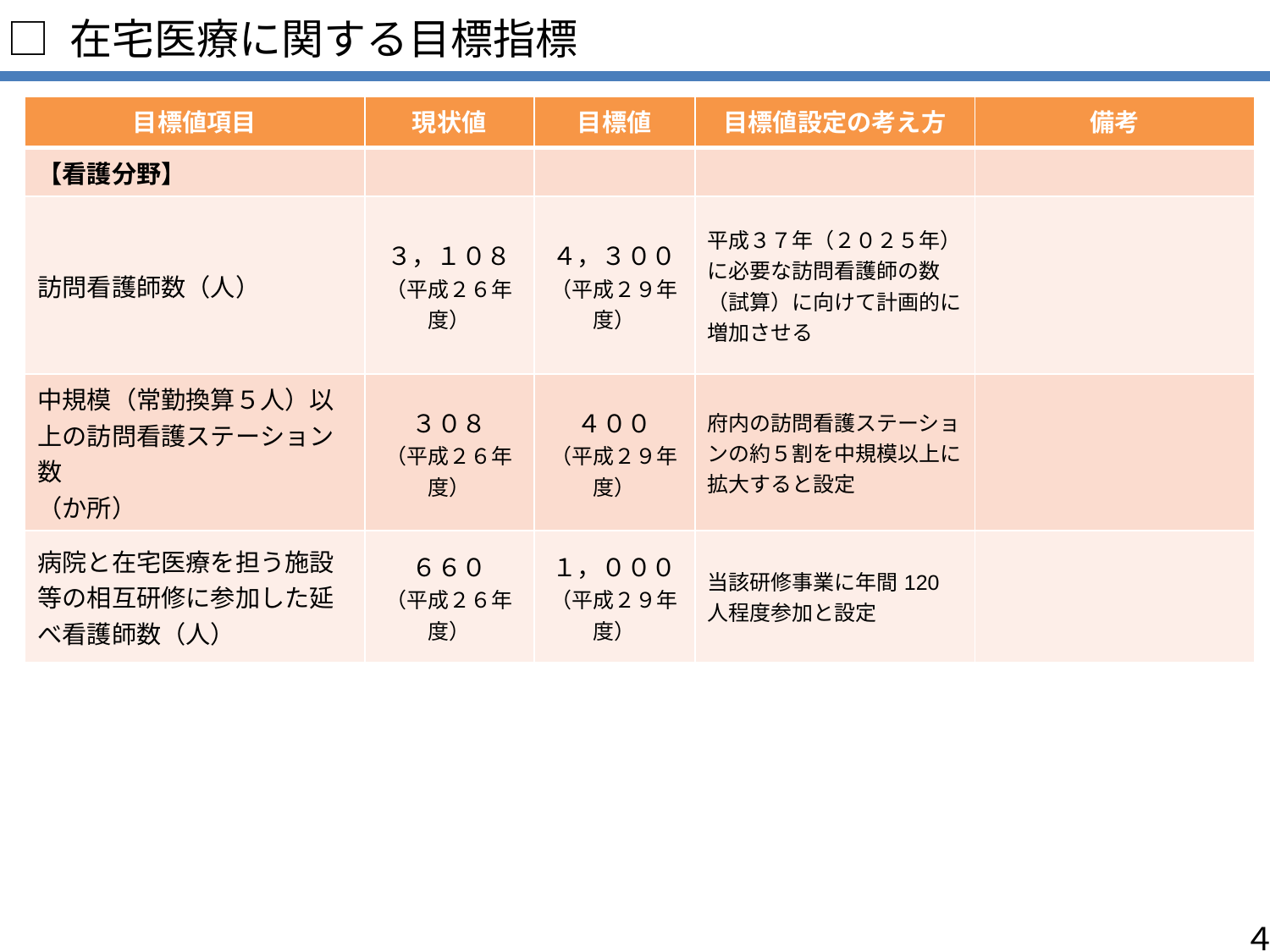

□ 在宅医療に関する目標指標

| 目標値項目 | 現状値 | 目標値 | 目標値設定の考え方 | 備考 |
| --- | --- | --- | --- | --- |
| 【看護分野】 |  |  |  |  |
| 訪問看護師数（人） | ３，１０８ （平成２６年度） | ４，３００ （平成２９年度） | 平成３７年（２０２５年）に必要な訪問看護師の数（試算）に向けて計画的に増加させる |  |
| 中規模（常勤換算５人）以上の訪問看護ステーション数 （か所） | ３０８ （平成２６年度） | ４００ （平成２９年度） | 府内の訪問看護ステーションの約５割を中規模以上に拡大すると設定 |  |
| 病院と在宅医療を担う施設等の相互研修に参加した延べ看護師数（人） | ６６０ （平成２６年度） | １，０００ （平成２９年度） | 当該研修事業に年間120人程度参加と設定 |  |
４